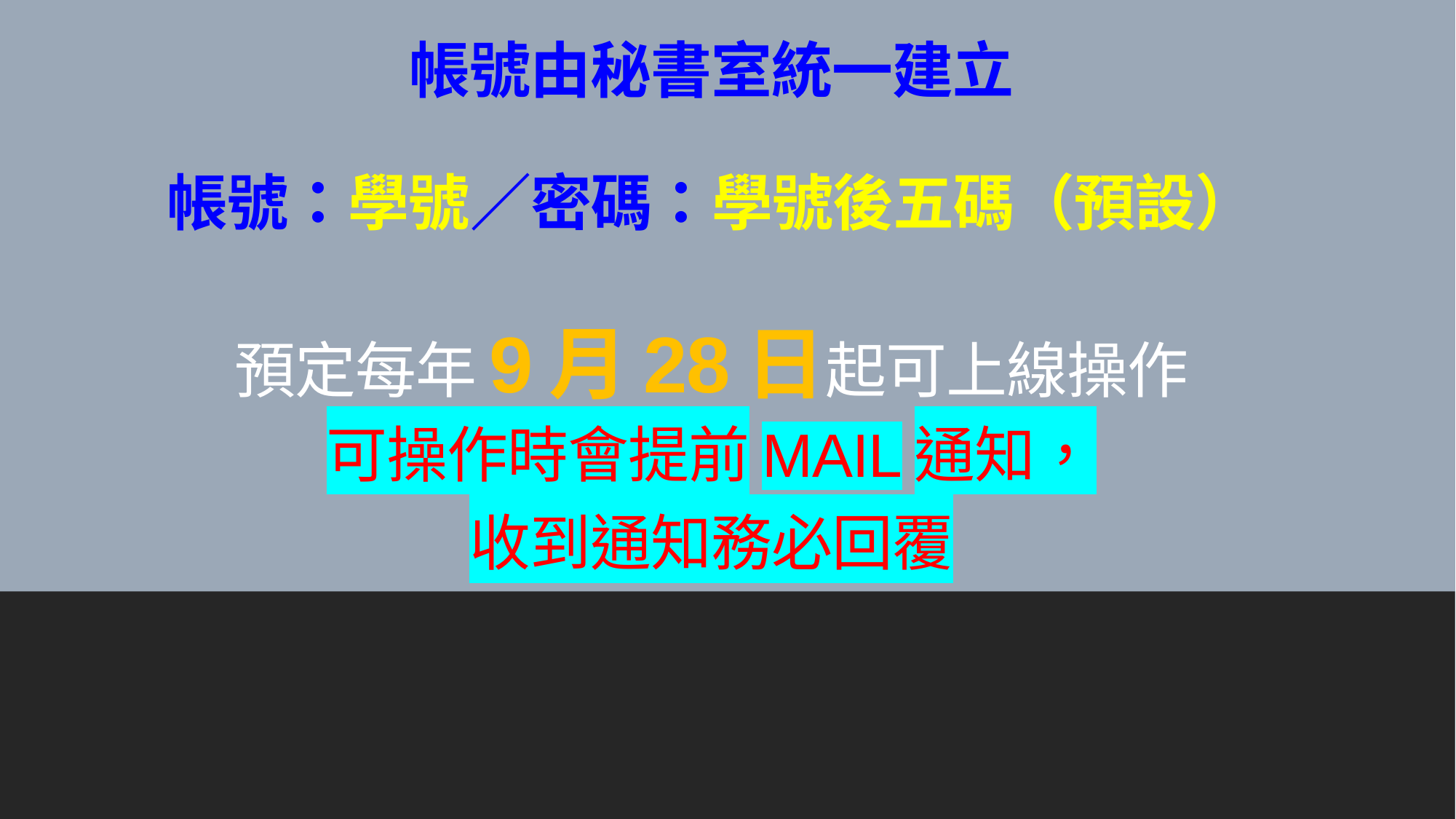

帳號由秘書室統一建立

帳號：學號／密碼：學號後五碼（預設）

預定每年9月28日起可上線操作
可操作時會提前MAIL通知，
收到通知務必回覆